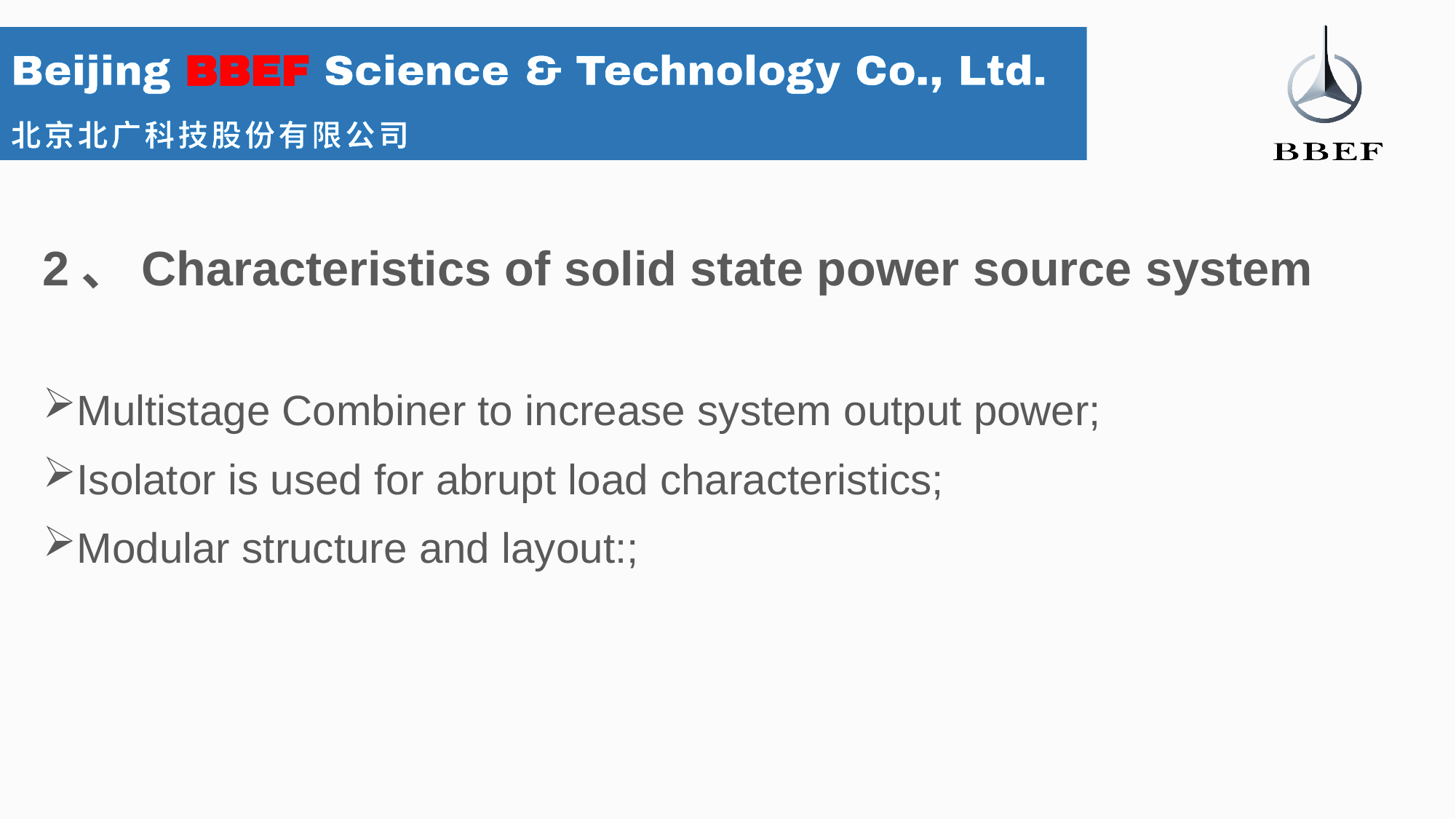

Beijing BBEF Science & Technology Co., Ltd.
北京北广科技股份有限公司
2、Characteristics of solid state power source system

Multistage Combiner to increase system output power;
Isolator is used for abrupt load characteristics;
Modular structure and layout:;